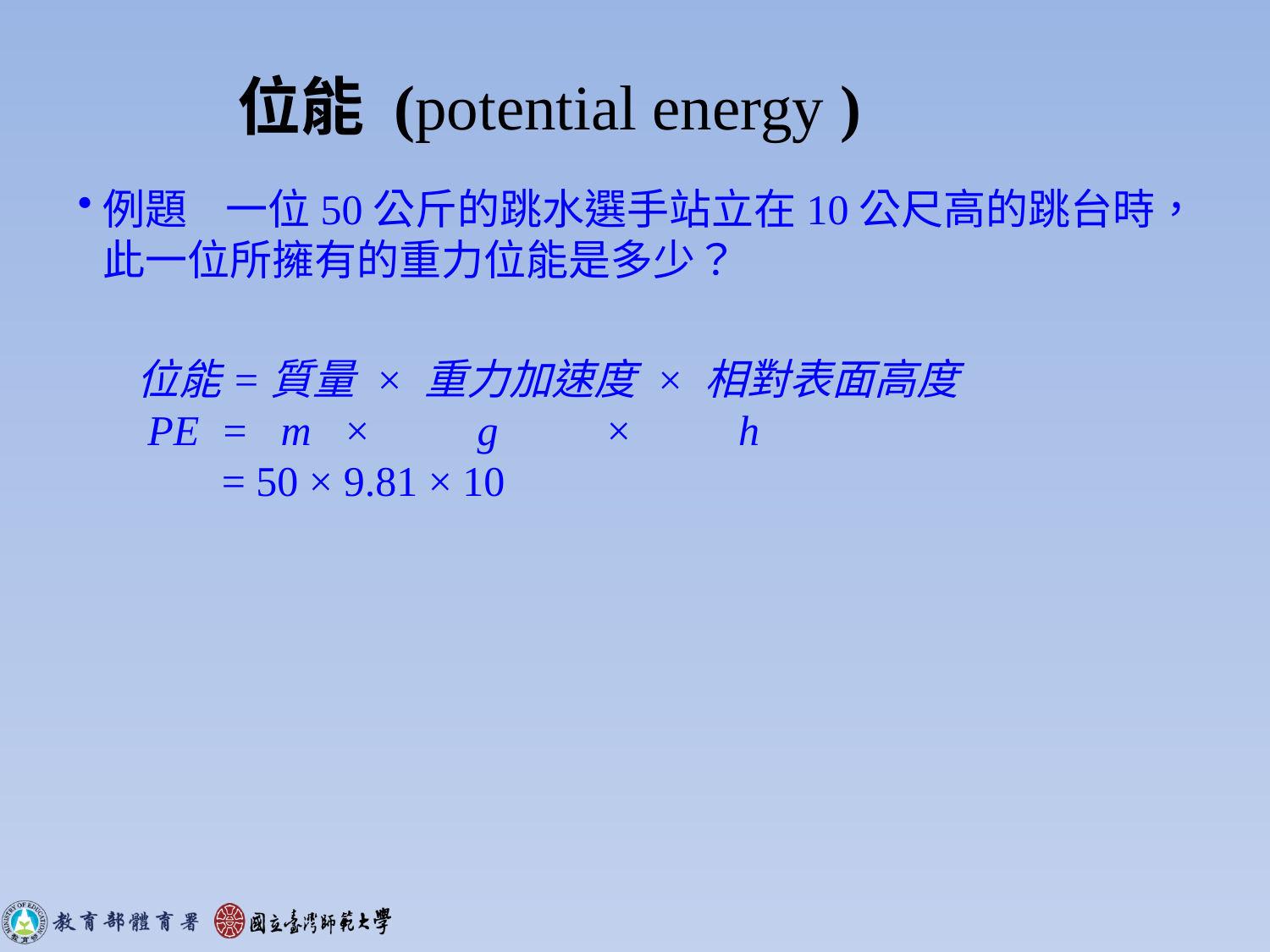

位能 (potential energy )
例題    一位50公斤的跳水選手站立在10公尺高的跳台時，此一位所擁有的重力位能是多少？
位能=質量 × 重力加速度 × 相對表面高度
 PE  =   m   ×          g          ×          h
        = 50 × 9.81 × 10